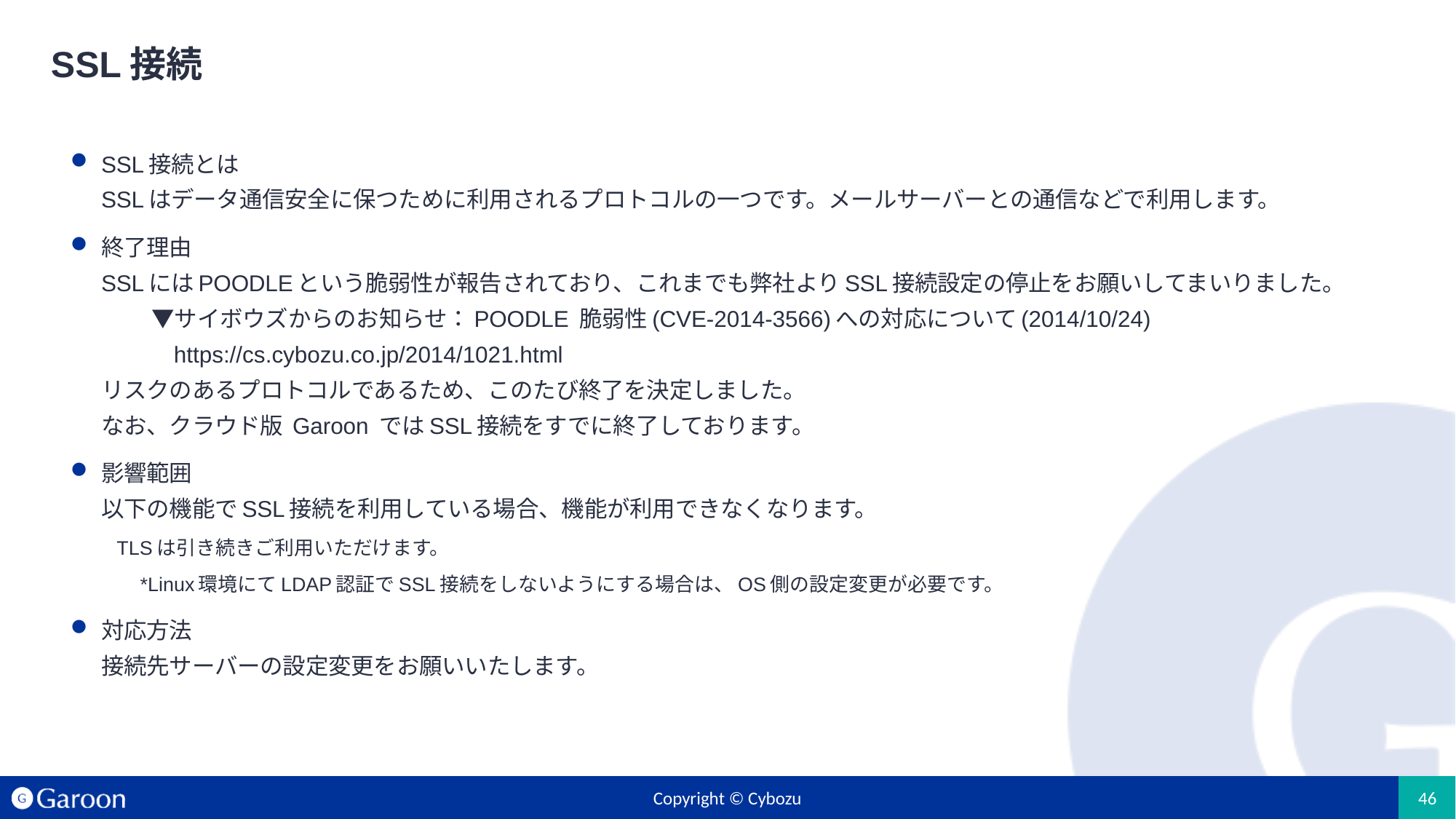

# SSL接続
SSL接続とは
SSLはデータ通信安全に保つために利用されるプロトコルの一つです。メールサーバーとの通信などで利用します。
終了理由
SSLにはPOODLEという脆弱性が報告されており、これまでも弊社よりSSL接続設定の停止をお願いしてまいりました。
　　 ▼サイボウズからのお知らせ：POODLE 脆弱性(CVE-2014-3566)への対応について(2014/10/24)
　　　https://cs.cybozu.co.jp/2014/1021.html
リスクのあるプロトコルであるため、このたび終了を決定しました。
なお、クラウド版 Garoon ではSSL接続をすでに終了しております。
影響範囲
以下の機能でSSL接続を利用している場合、機能が利用できなくなります。
TLSは引き続きご利用いただけます。
　*Linux環境にてLDAP認証でSSL接続をしないようにする場合は、OS側の設定変更が必要です。
対応方法
接続先サーバーの設定変更をお願いいたします。